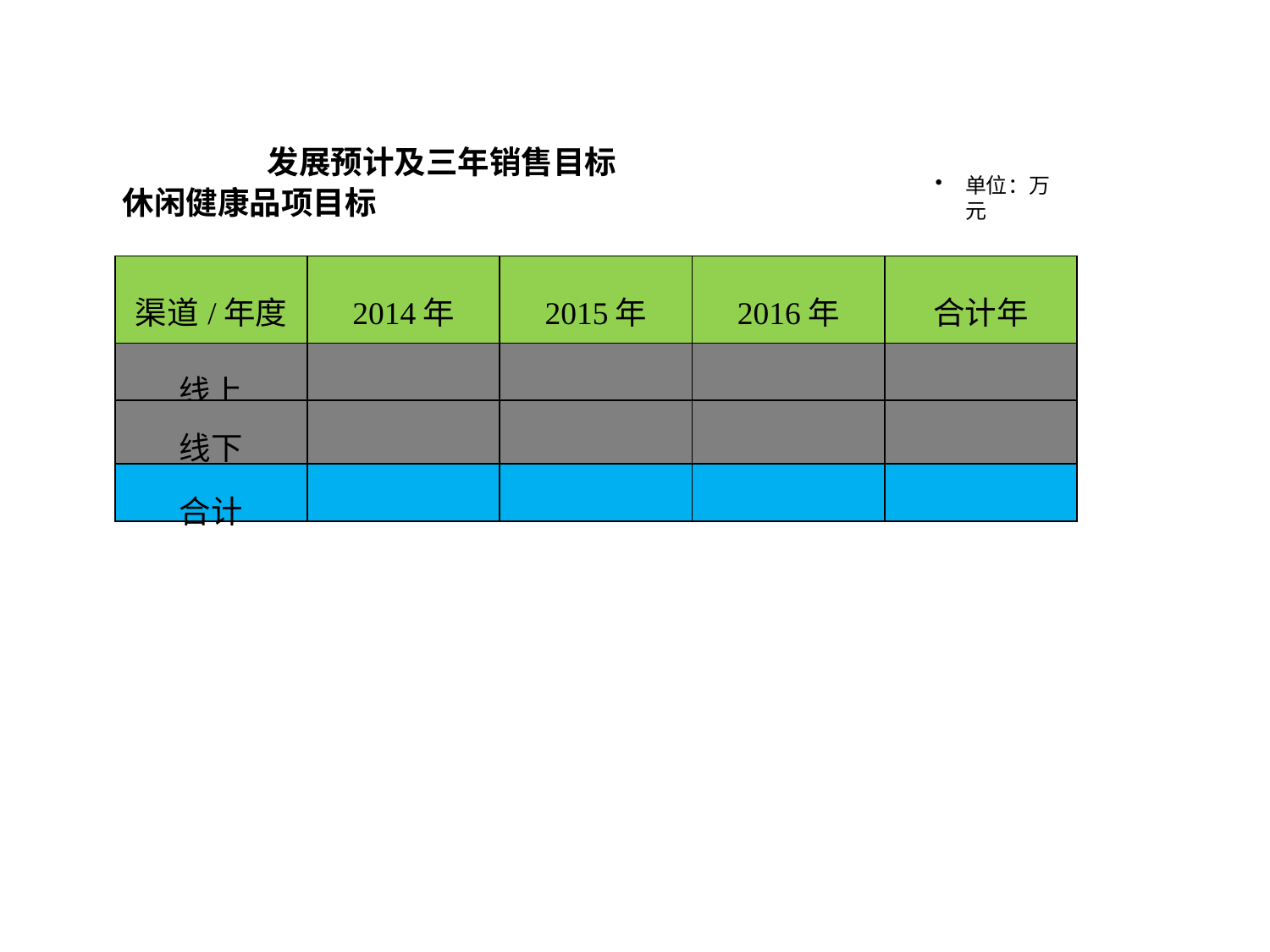

发展预计及三年销售目标
休闲健康品项目标
单位：万元
| 渠道/年度 | 2014年 | 2015年 | 2016年 | 合计年 |
| --- | --- | --- | --- | --- |
| 线上 |  |  |  |  |
| 线下 |  |  |  |  |
| 合计 |  |  |  |  |